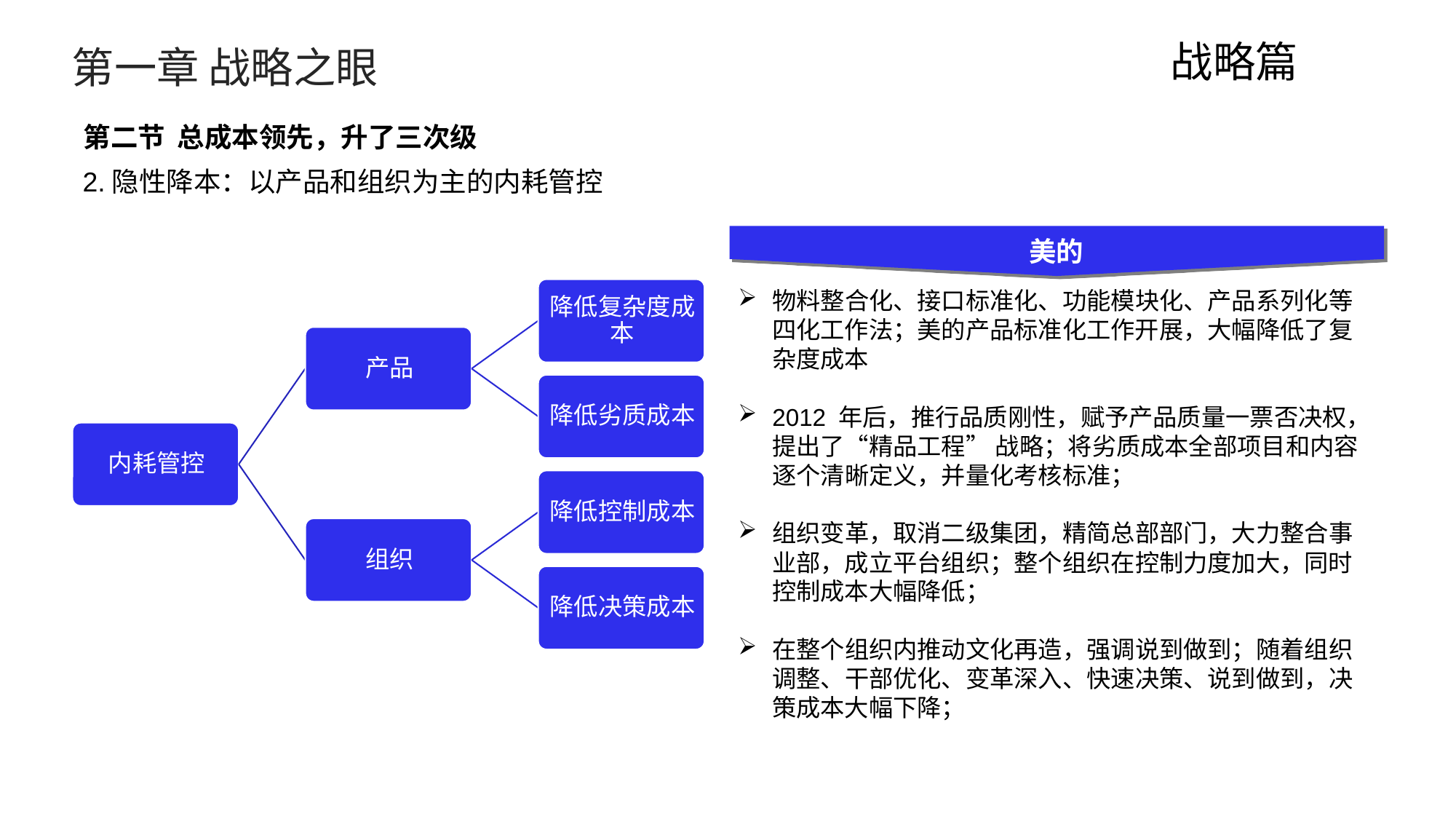

战略篇
第一章 战略之眼
第二节  总成本领先，升了三次级
2.隐性降本：以产品和组织为主的内耗管控
内耗管控

产品

降低复杂度成本

降低劣质成本

组织

降低控制成本

降低决策成本
美的
物料整合化、接口标准化、功能模块化、产品系列化等四化工作法；美的产品标准化工作开展，大幅降低了复杂度成本

2012 年后，推行品质刚性，赋予产品质量一票否决权，提出了“精品工程” 战略；将劣质成本全部项目和内容逐个清晰定义，并量化考核标准；

组织变革，取消二级集团，精简总部部门，大力整合事业部，成立平台组织；整个组织在控制力度加大，同时控制成本大幅降低；

在整个组织内推动文化再造，强调说到做到；随着组织调整、干部优化、变革深入、快速决策、说到做到，决策成本大幅下降；